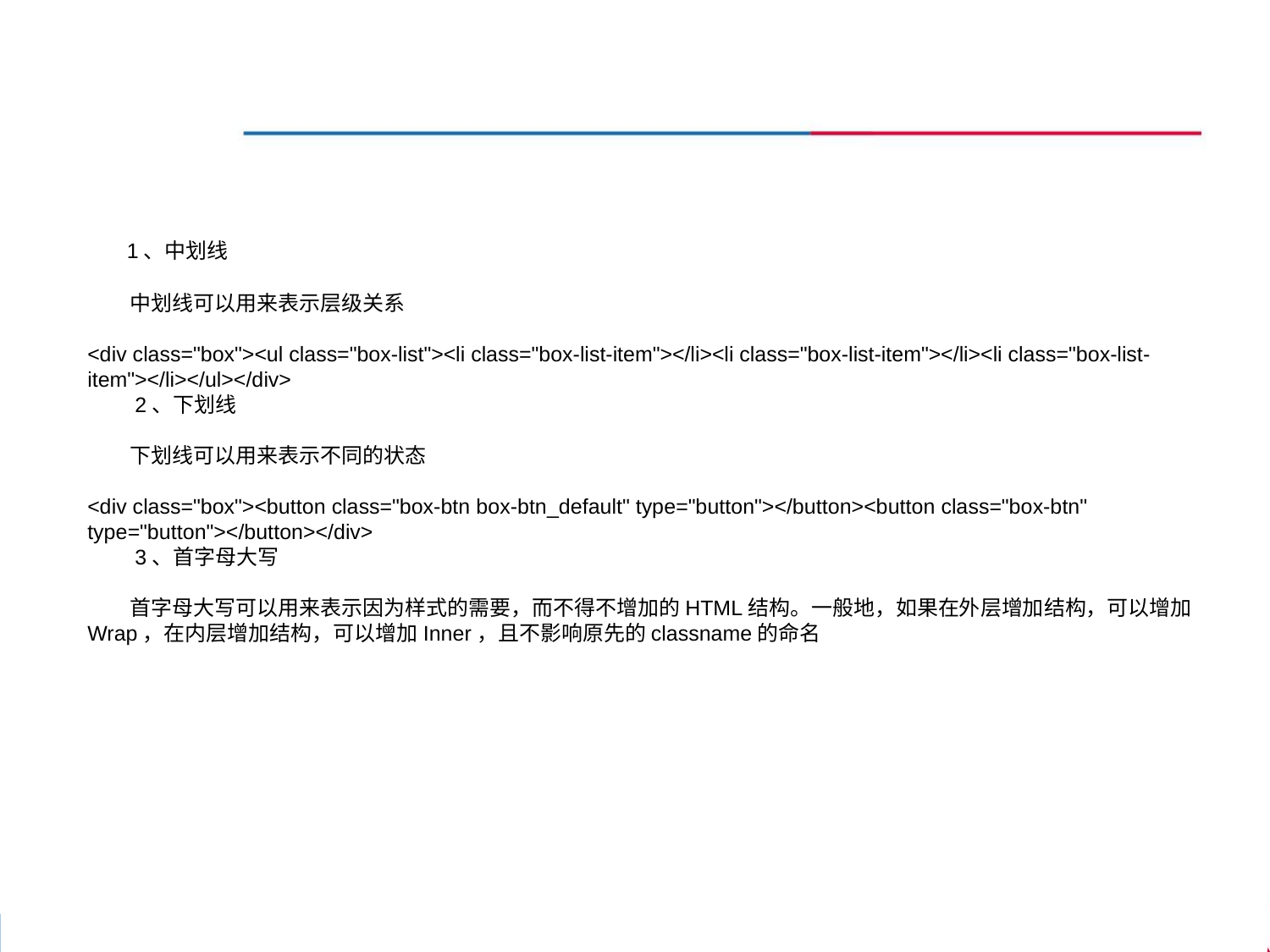

1、中划线

　　中划线可以用来表示层级关系

<div class="box"><ul class="box-list"><li class="box-list-item"></li><li class="box-list-item"></li><li class="box-list-item"></li></ul></div>
　　2、下划线

　　下划线可以用来表示不同的状态

<div class="box"><button class="box-btn box-btn_default" type="button"></button><button class="box-btn" type="button"></button></div>
　　3、首字母大写

　　首字母大写可以用来表示因为样式的需要，而不得不增加的HTML结构。一般地，如果在外层增加结构，可以增加Wrap，在内层增加结构，可以增加Inner，且不影响原先的classname的命名